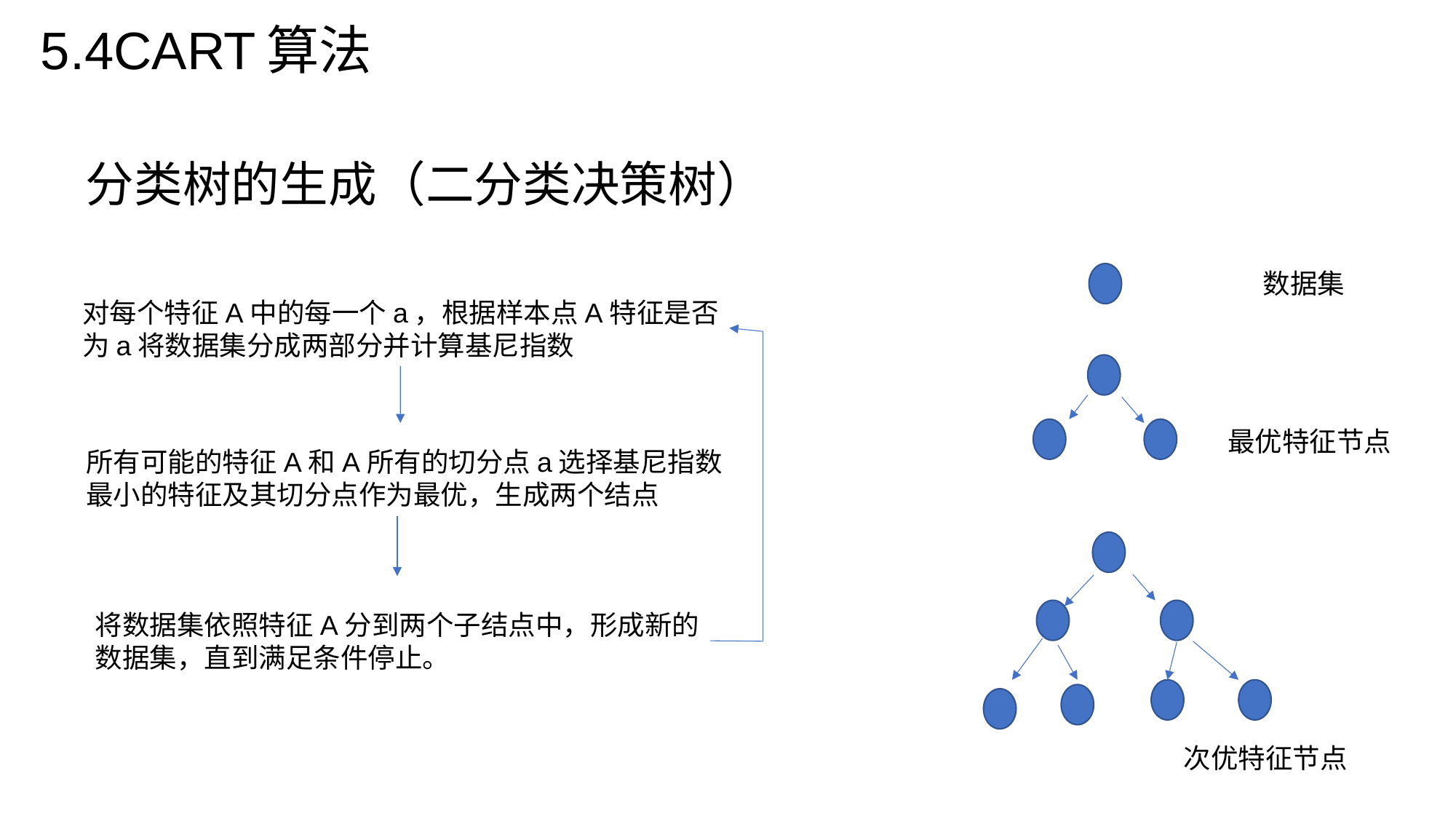

# 5.4CART算法
分类树的生成（二分类决策树）
数据集

对每个特征A中的每一个a，根据样本点A特征是否
为a将数据集分成两部分并计算基尼指数

最优特征节点

所有可能的特征A和A所有的切分点a选择基尼指数
最小的特征及其切分点作为最优，生成两个结点

将数据集依照特征A分到两个子结点中，形成新的
数据集，直到满足条件停止。

次优特征节点